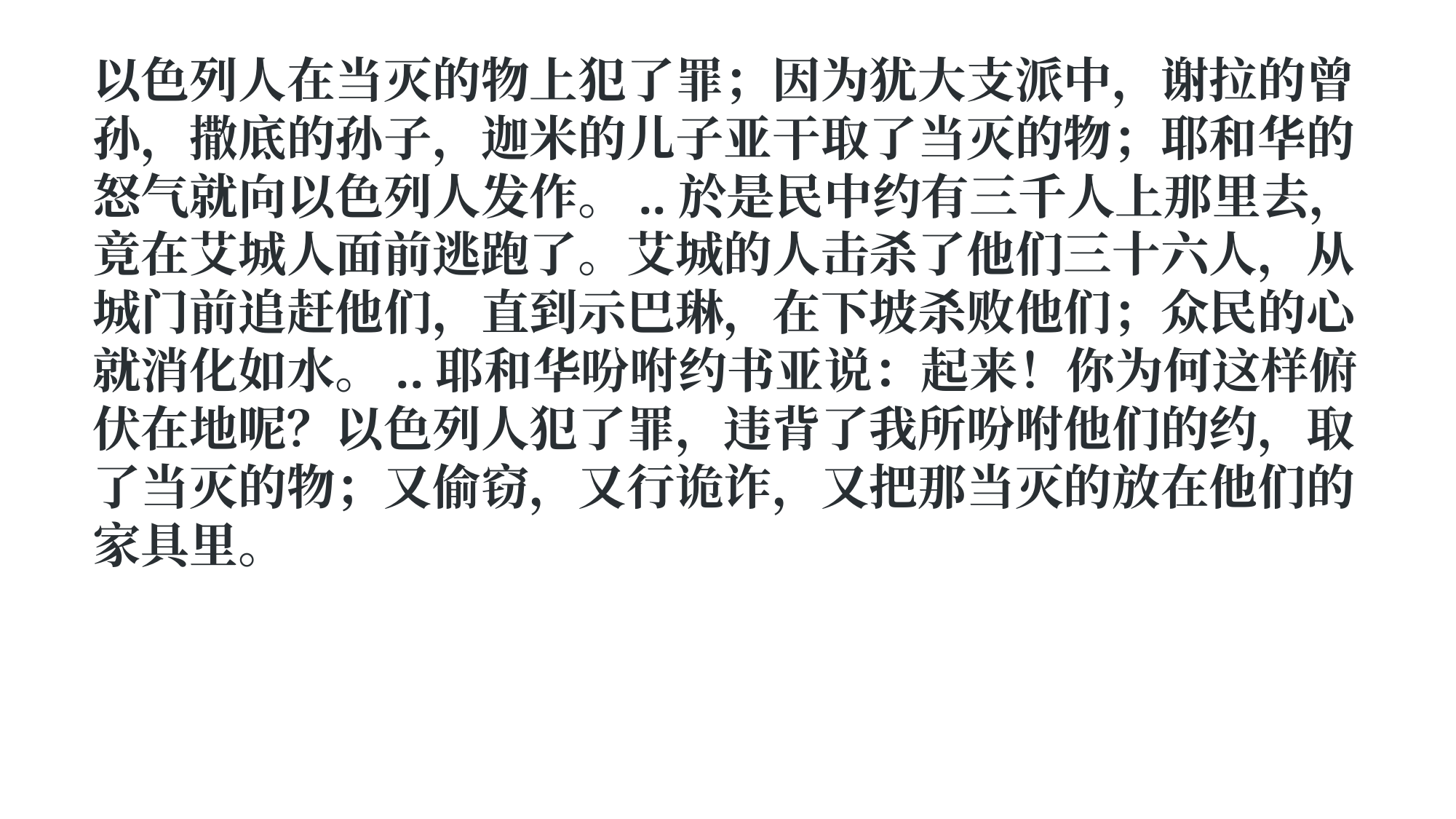

以色列人在当灭的物上犯了罪；因为犹大支派中，谢拉的曾孙，撒底的孙子，迦米的儿子亚干取了当灭的物；耶和华的怒气就向以色列人发作。..於是民中约有三千人上那里去，竟在艾城人面前逃跑了。艾城的人击杀了他们三十六人，从城门前追赶他们，直到示巴琳，在下坡杀败他们；众民的心就消化如水。..耶和华吩咐约书亚说：起来！你为何这样俯伏在地呢？以色列人犯了罪，违背了我所吩咐他们的约，取了当灭的物；又偷窃，又行诡诈，又把那当灭的放在他们的家具里。